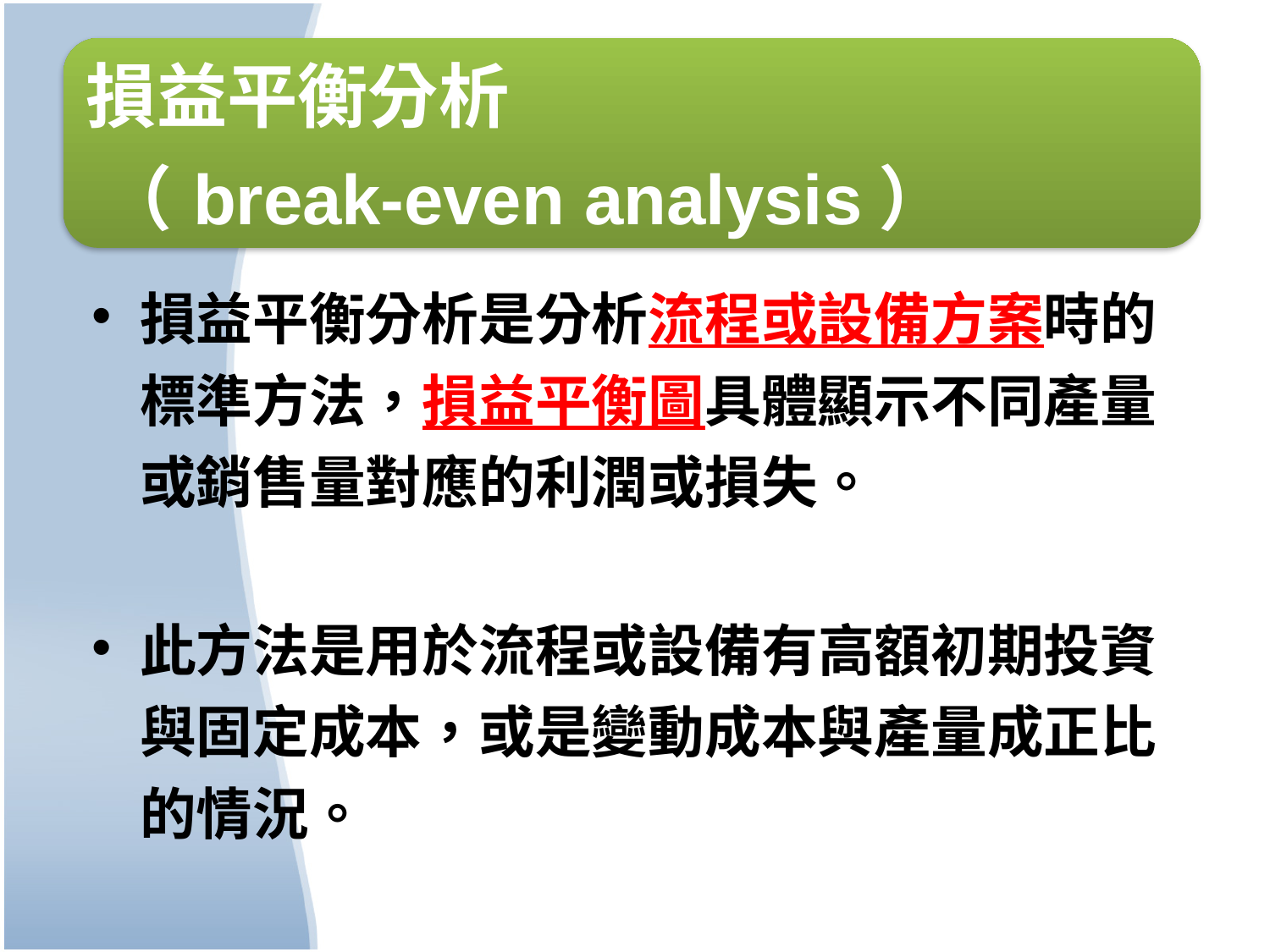

損益平衡分析
 （break-even analysis）
損益平衡分析是分析流程或設備方案時的標準方法，損益平衡圖具體顯示不同產量或銷售量對應的利潤或損失。

此方法是用於流程或設備有高額初期投資與固定成本，或是變動成本與產量成正比的情況。